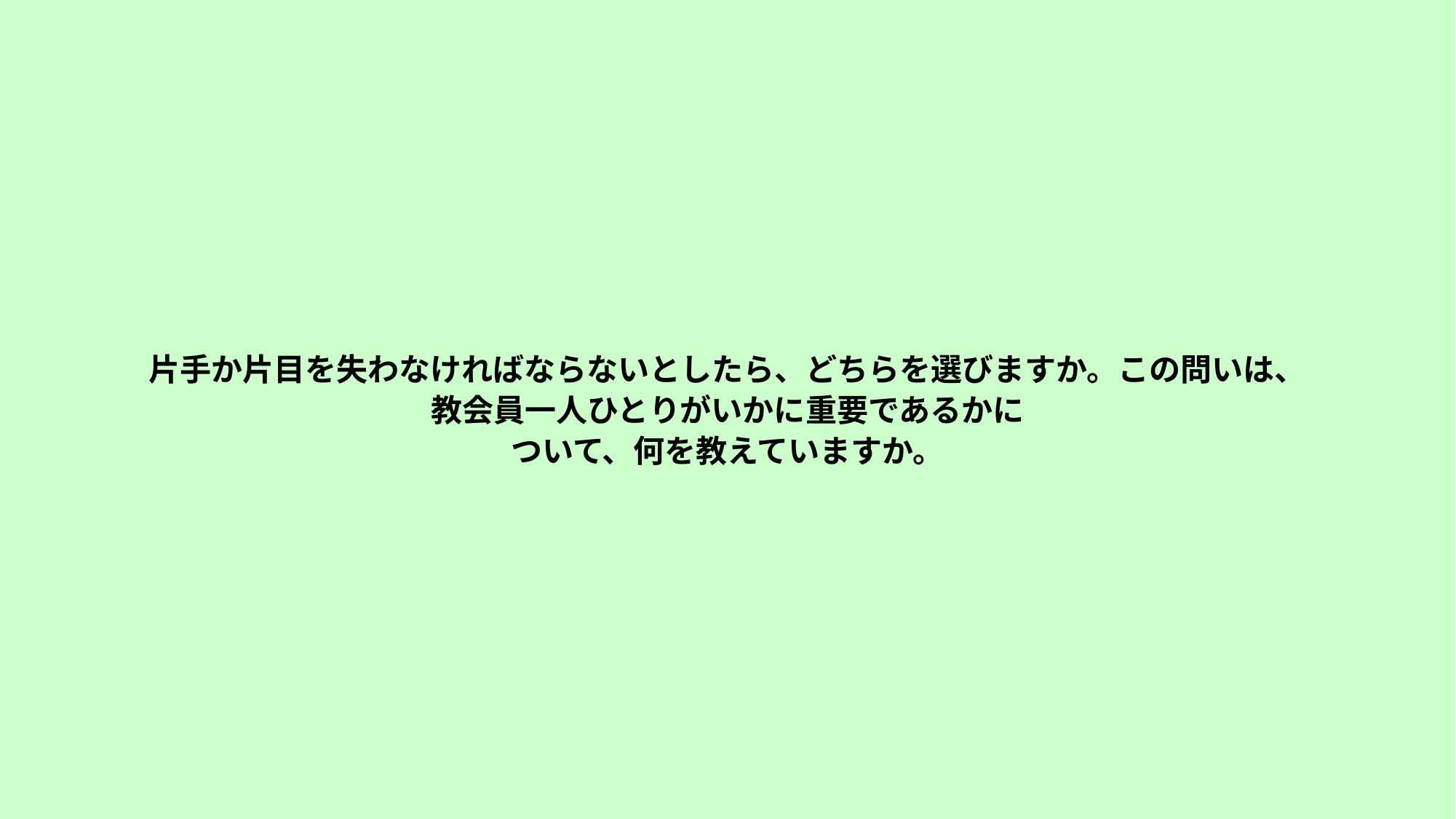

# 片手か片目を失わなければならないとしたら、どちらを選びますか。この問いは、 教会員一人ひとりがいかに重要であるかに ついて、何を教えていますか。